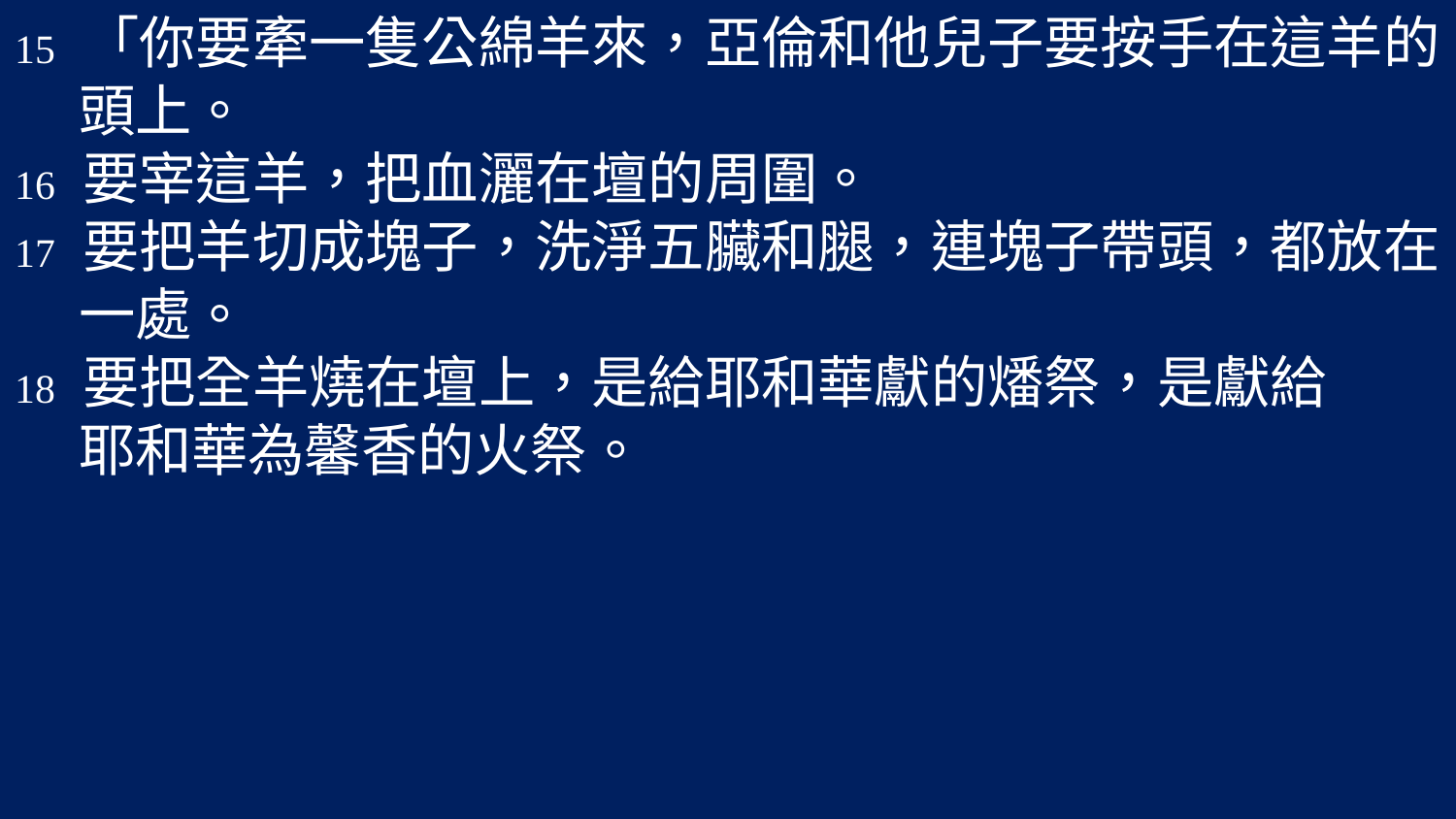

15 「你要牽一隻公綿羊來，亞倫和他兒子要按手在這羊的
    頭上。
16 要宰這羊，把血灑在壇的周圍。
17 要把羊切成塊子，洗淨五臟和腿，連塊子帶頭，都放在
    一處。
18 要把全羊燒在壇上，是給耶和華獻的燔祭，是獻給
    耶和華為馨香的火祭。